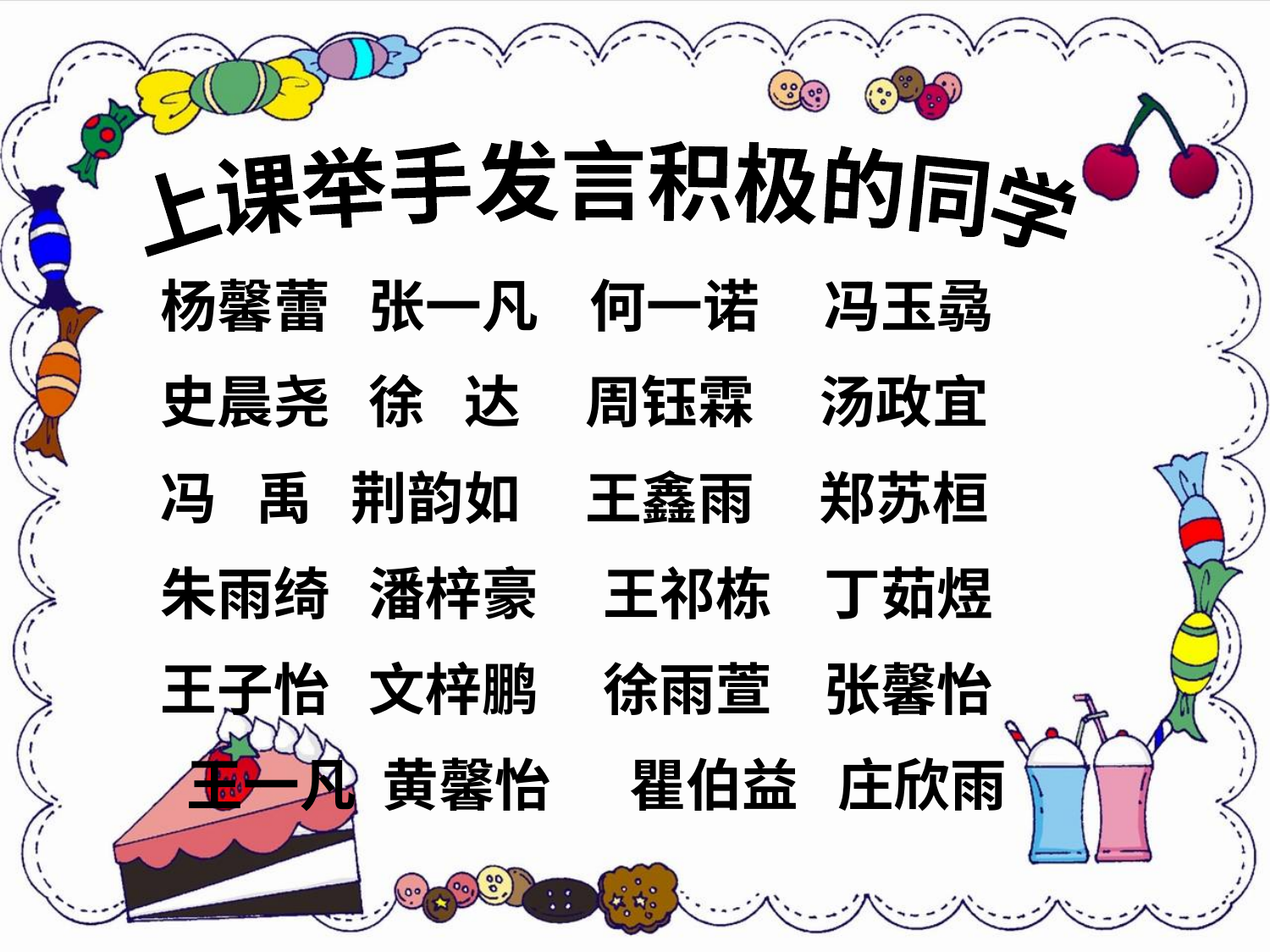

上课举手发言积极的同学
杨馨蕾   张一凡    何一诺     冯玉骉
史晨尧   徐   达     周钰霖     汤政宜
冯   禹   荆韵如     王鑫雨     郑苏桓
朱雨绮   潘梓豪     王祁栋    丁茹煜
王子怡   文梓鹏     徐雨萱    张馨怡
 王一凡  黄馨怡      瞿伯益   庄欣雨